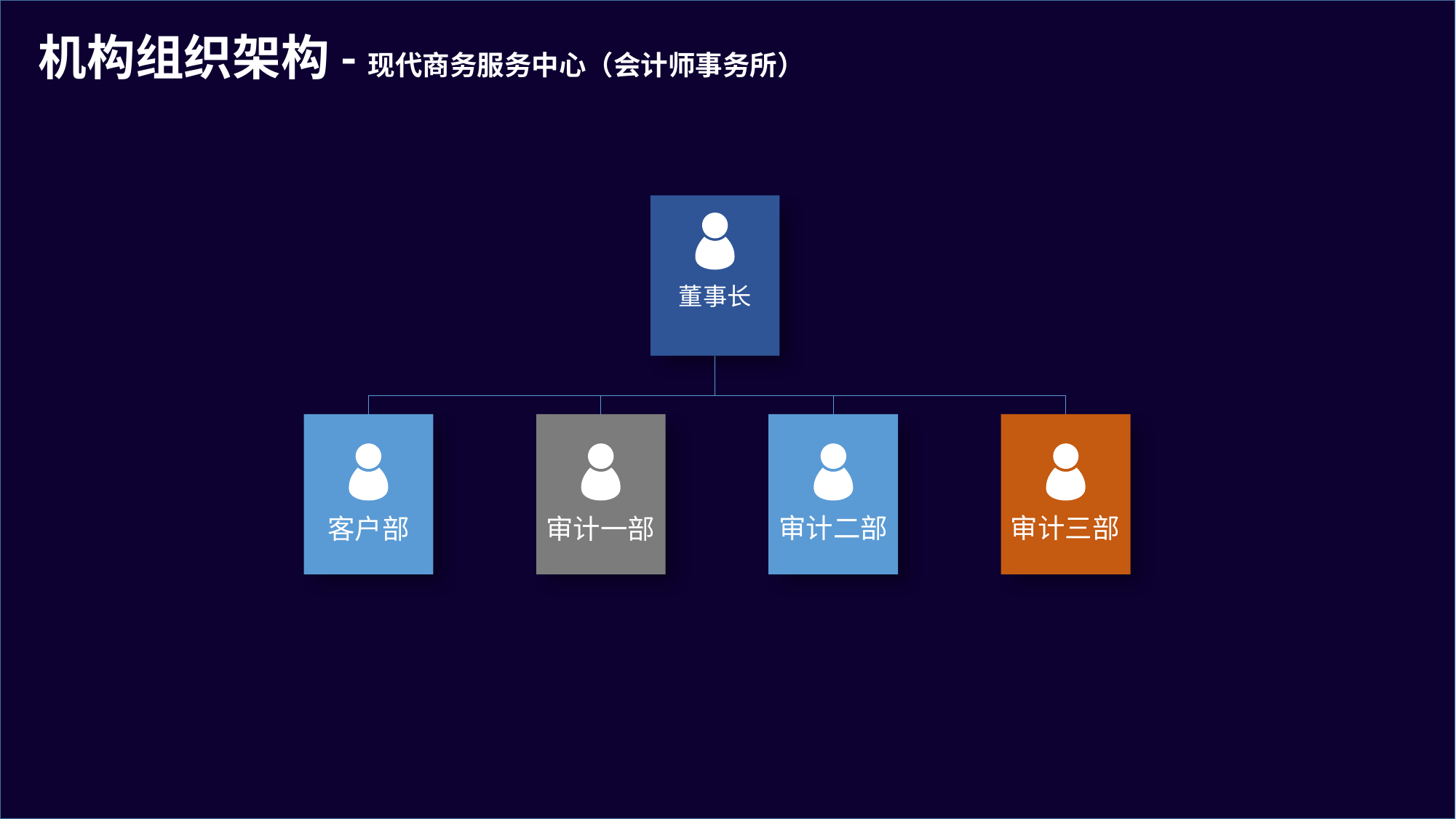

机构组织架构-现代商务服务中心（会计师事务所）
董事长

审计二部
审计三部
客户部
审计一部